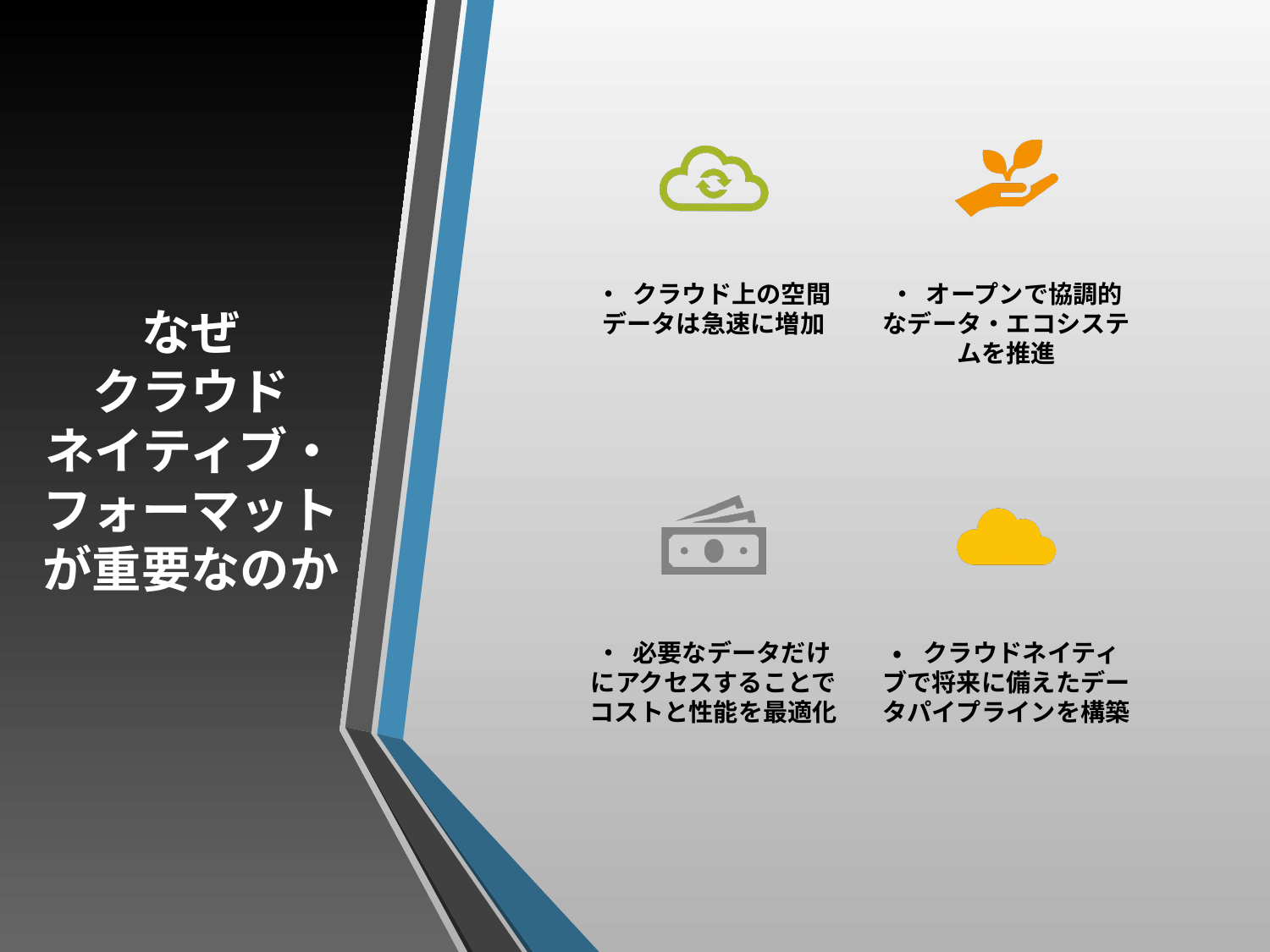

# なぜ クラウド ネイティブ・フォーマットが重要なのか
• クラウド上の空間データは急速に増加
• オープンで協調的なデータ・エコシステムを推進
• 必要なデータだけにアクセスすることでコストと性能を最適化
•クラウドネイティブで将来に備えたデータパイプラインを構築